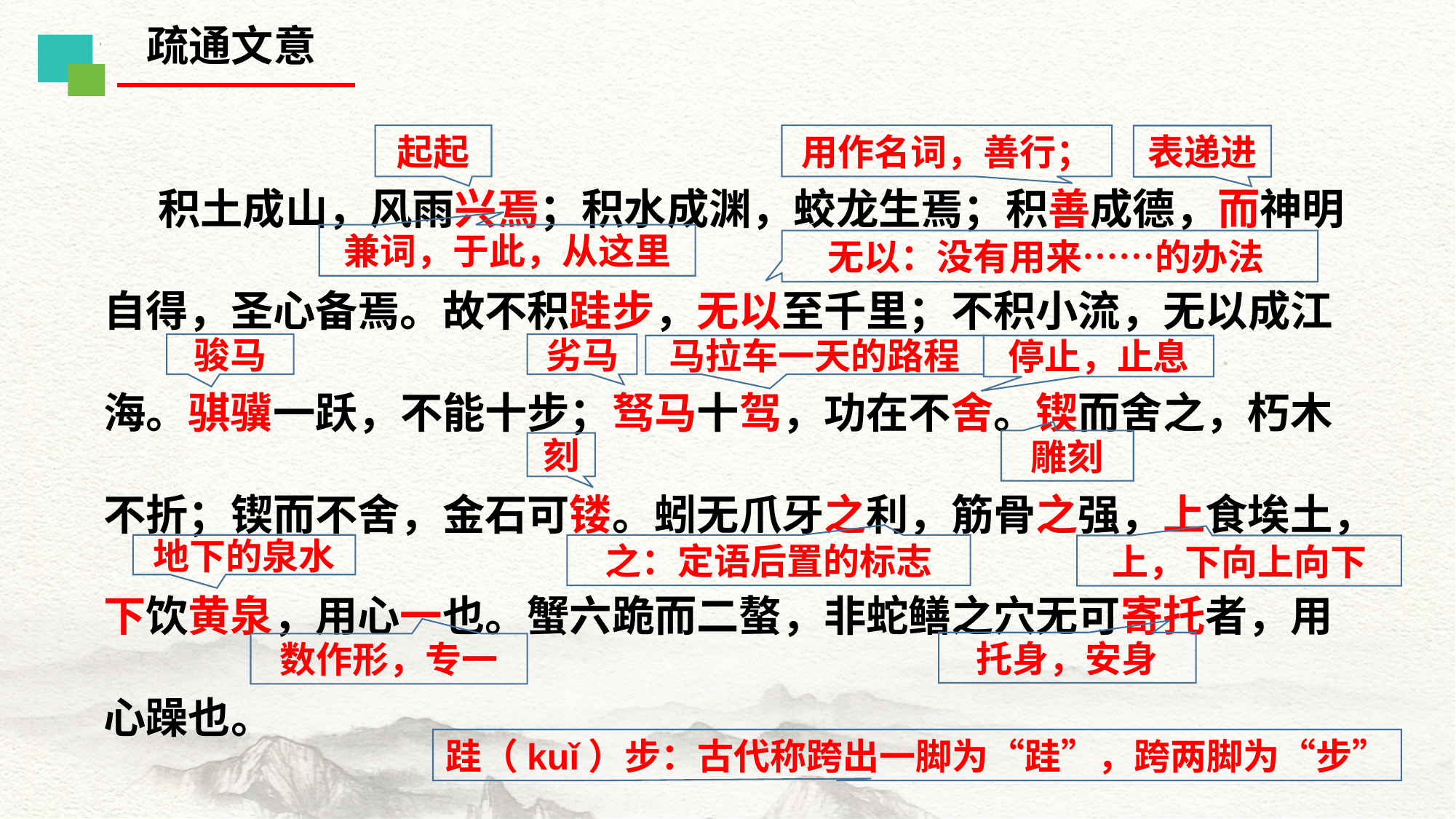

疏通文意

起起
用作名词，善行；
积土成山，风雨兴焉；积水成渊，蛟龙生焉；积善成德，而神明自得，圣心备焉。故不积跬步，无以至千里；不积小流，无以成江海。骐骥一跃，不能十步；驽马十驾，功在不舍。锲而舍之，朽木不折；锲而不舍，金石可镂。蚓无爪牙之利，筋骨之强，上食埃土，下饮黄泉，用心一也。蟹六跪而二螯，非蛇鳝之穴无可寄托者，用心躁也。
表递进
兼词，于此，从这里
无以：没有用来……的办法
骏马
劣马
马拉车一天的路程
停止，止息
雕刻
刻
地下的泉水
之：定语后置的标志
上，下向上向下
托身，安身
数作形，专一
跬（kuǐ）步：古代称跨出一脚为“跬”，跨两脚为“步”